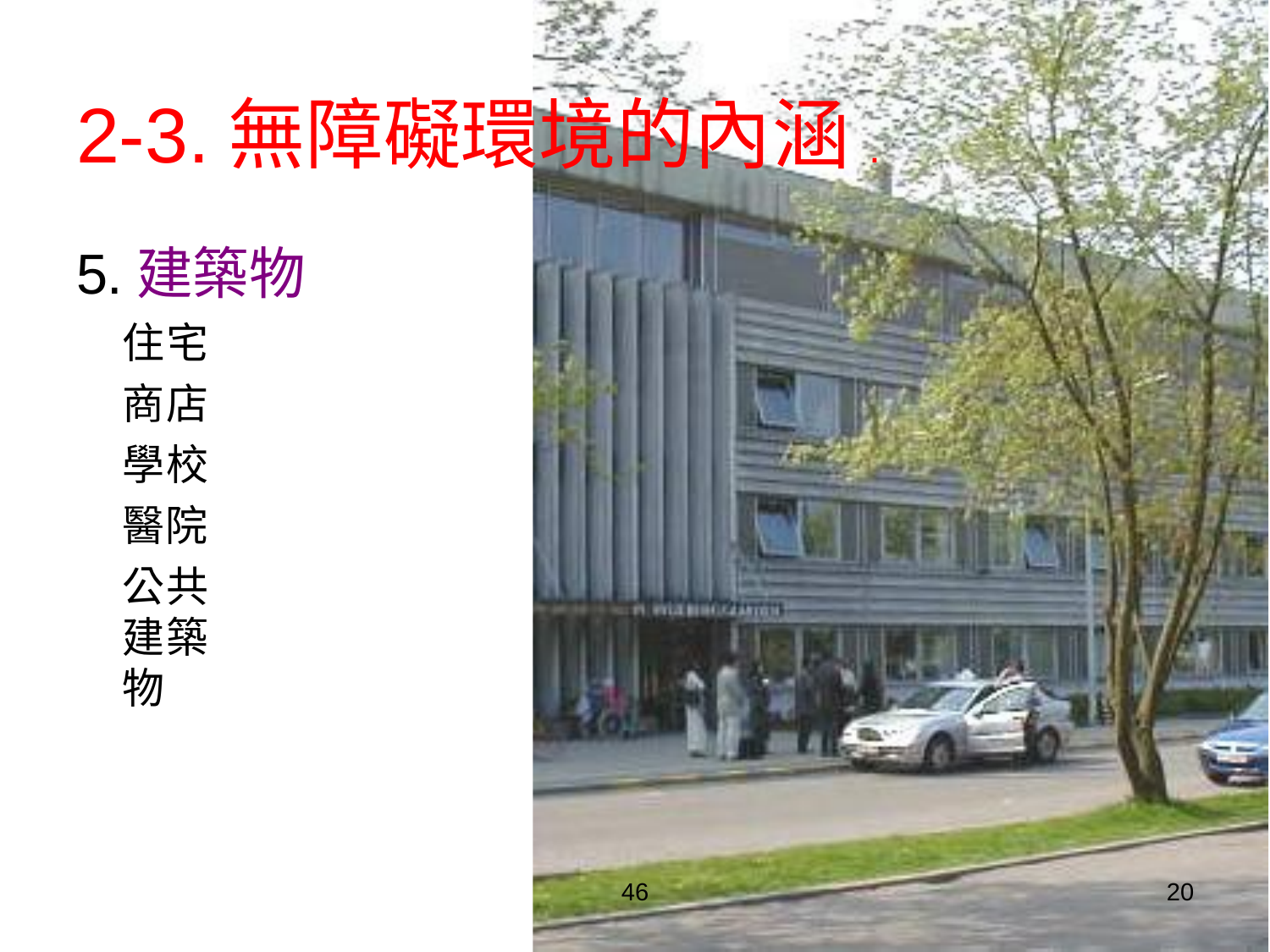

# 2-3.無障礙環境的內涵.
5.建築物
住宅 商店 學校 醫院
公共建築物
46
20